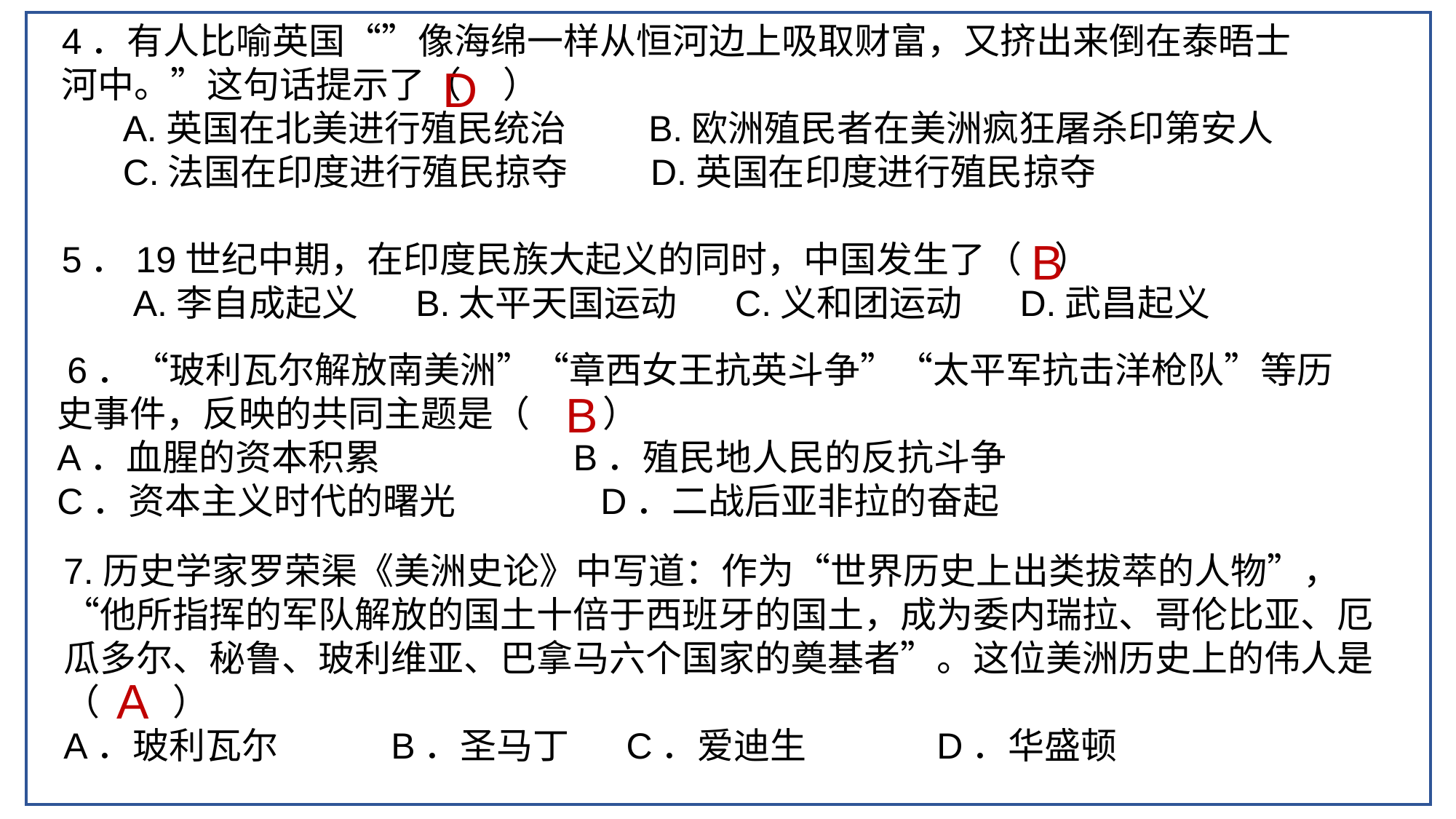

4．有人比喻英国“”像海绵一样从恒河边上吸取财富，又挤出来倒在泰晤士河中。”这句话提示了（     ）
      A.英国在北美进行殖民统治         B.欧洲殖民者在美洲疯狂屠杀印第安人
      C.法国在印度进行殖民掠夺         D.英国在印度进行殖民掠夺

5．19世纪中期，在印度民族大起义的同时，中国发生了（    ）
       A.李自成起义      B.太平天国运动      C.义和团运动      D.武昌起义

D
B
 6．“玻利瓦尔解放南美洲”“章西女王抗英斗争”“太平军抗击洋枪队”等历史事件，反映的共同主题是（　　）
A．血腥的资本积累	                      B．殖民地人民的反抗斗争
C．资本主义时代的曙光	            D．二战后亚非拉的奋起

B
7.历史学家罗荣渠《美洲史论》中写道：作为“世界历史上出类拔萃的人物”，“他所指挥的军队解放的国土十倍于西班牙的国土，成为委内瑞拉、哥伦比亚、厄瓜多尔、秘鲁、玻利维亚、巴拿马六个国家的奠基者”。这位美洲历史上的伟人是（　　）
A．玻利瓦尔 	B．圣马丁	 C．爱迪生    	D．华盛顿
A